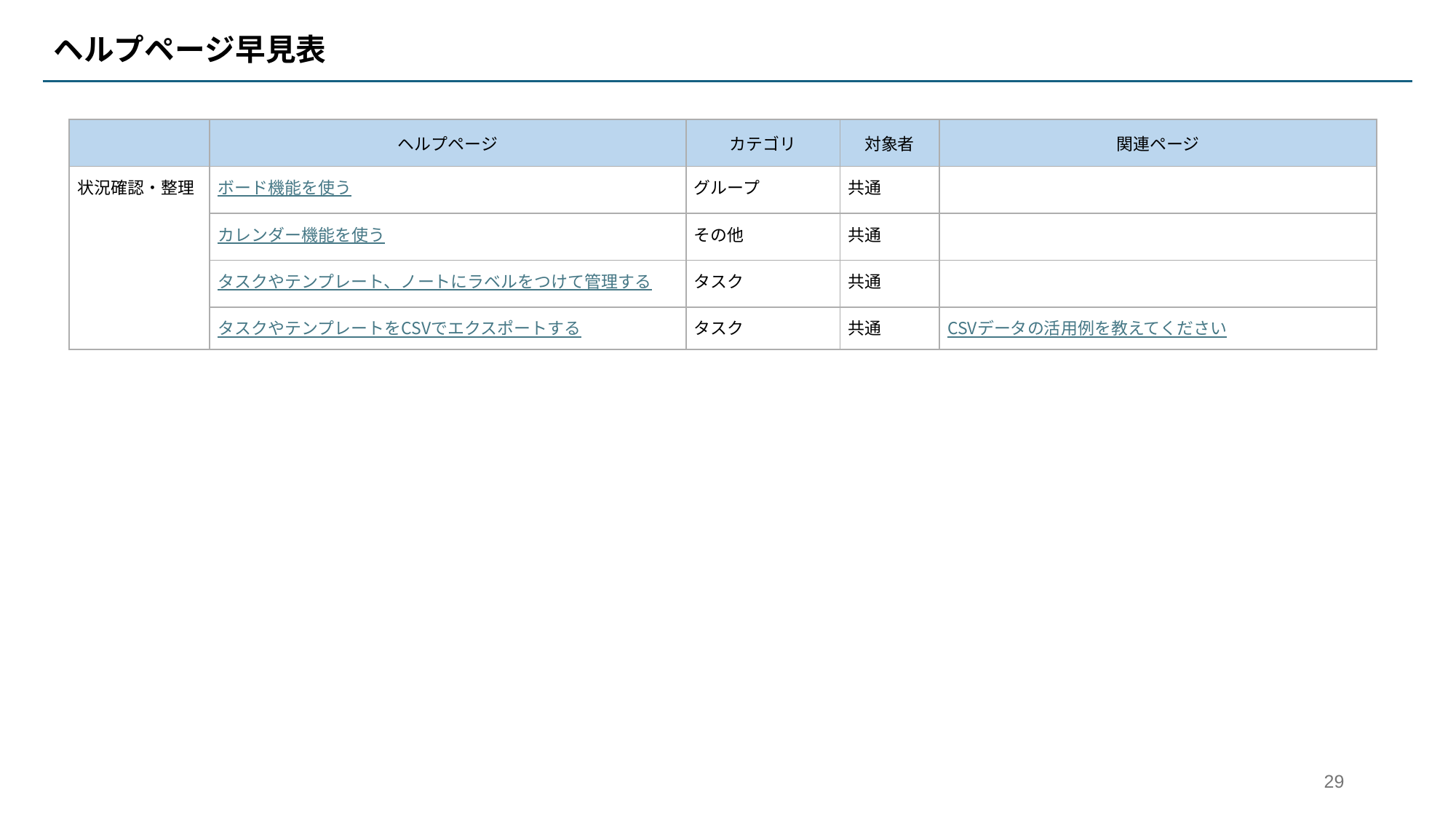

# ヘルプページ早見表
|  | ヘルプページ | カテゴリ | 対象者 | 関連ページ |
| --- | --- | --- | --- | --- |
| 状況確認・整理 | ボード機能を使う | グループ | 共通 |  |
|  | カレンダー機能を使う | その他 | 共通 |  |
|  | タスクやテンプレート、ノートにラベルをつけて管理する | タスク | 共通 |  |
|  | タスクやテンプレートをCSVでエクスポートする | タスク | 共通 | CSVデータの活用例を教えてください |
29